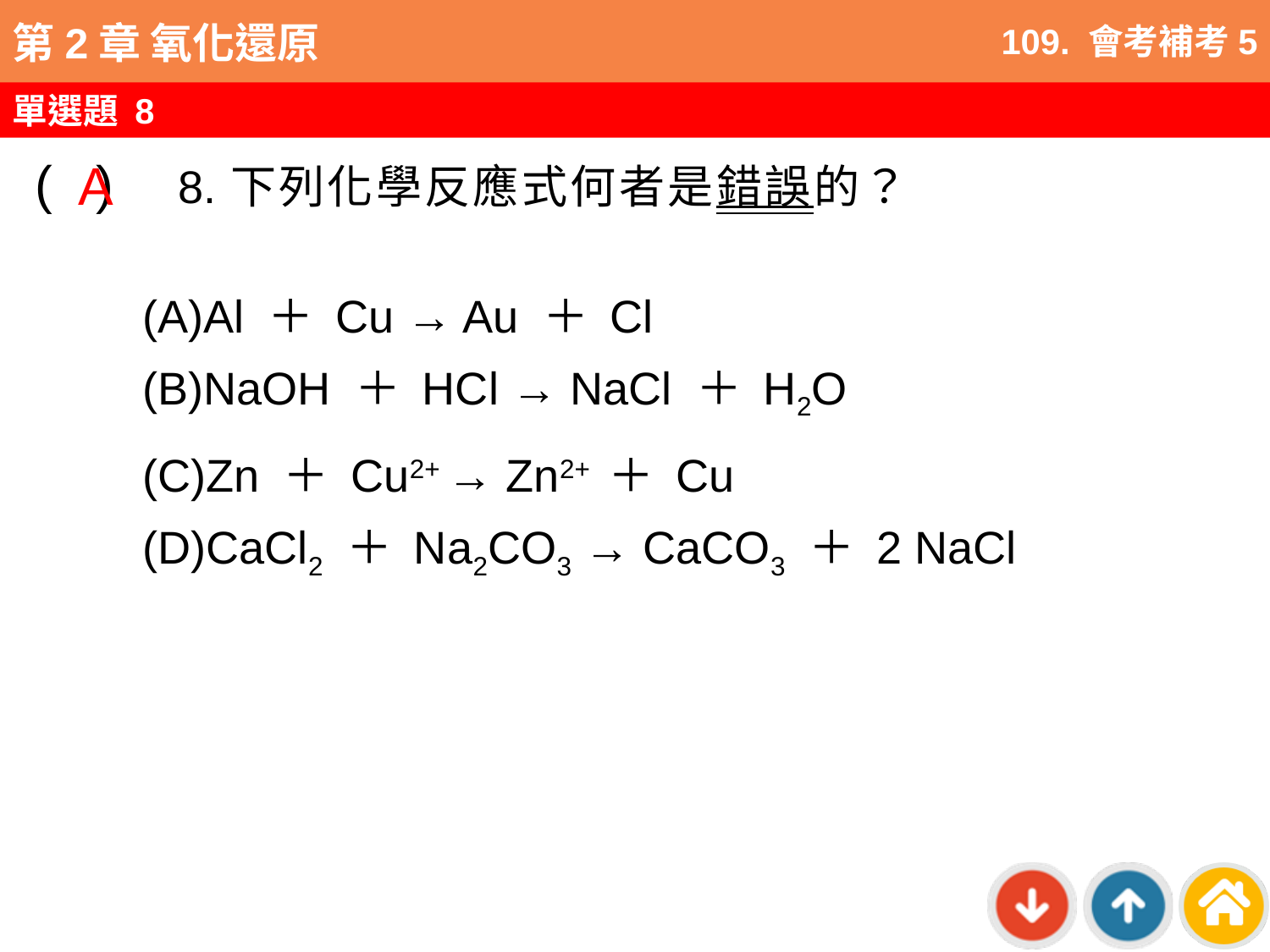

109. 會考補考5
單選題 8
A
(   )
8.下列化學反應式何者是錯誤的？
(A)Al ＋ Cu → Au ＋ Cl
(B)NaOH ＋ HCl → NaCl ＋ H2O
(C)Zn ＋ Cu2+ → Zn2+ ＋ Cu
(D)CaCl2 ＋ Na2CO3 → CaCO3 ＋ 2 NaCl